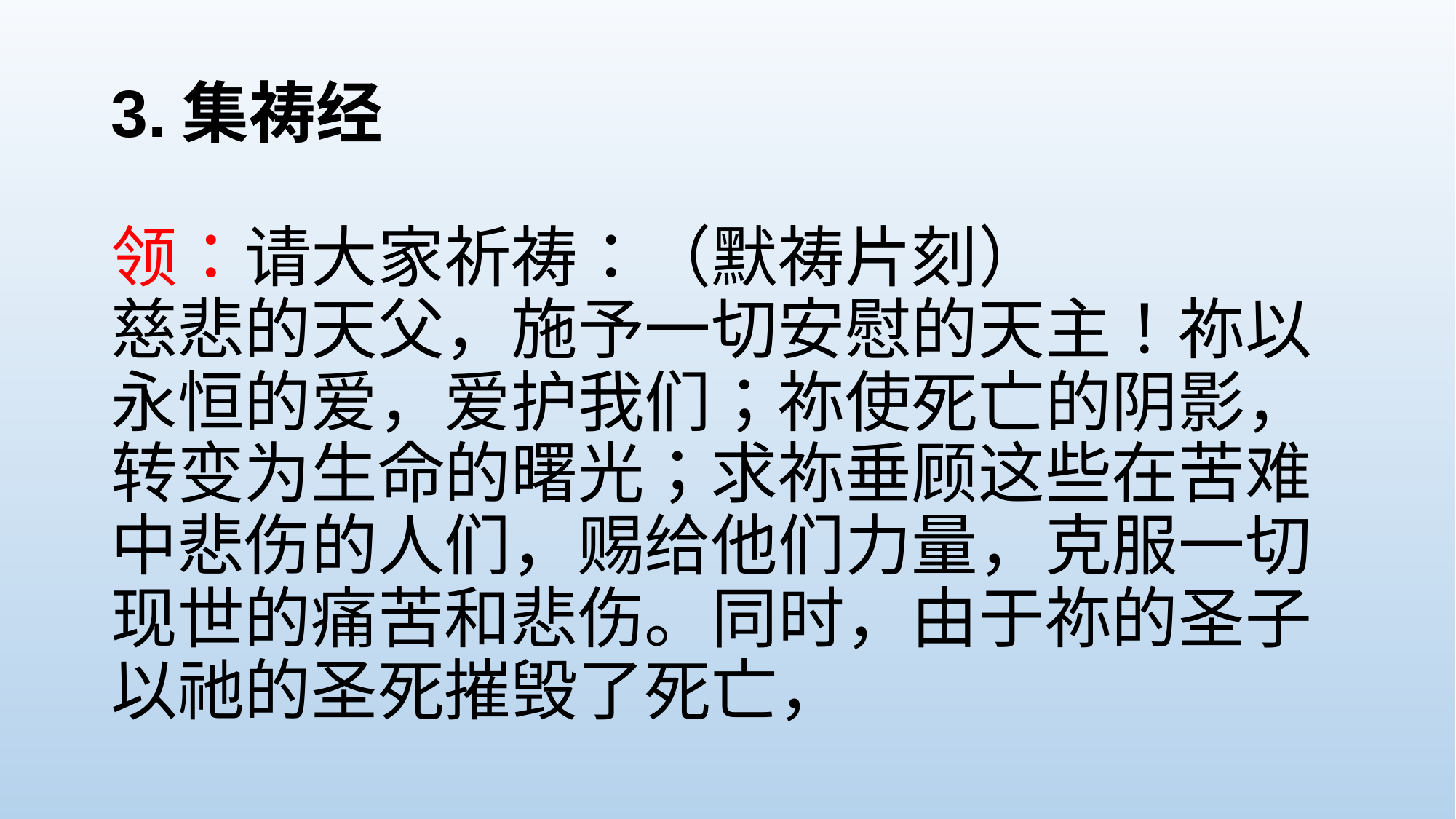

# 3.集祷经 领：请大家祈祷：（默祷片刻） 慈悲的天父，施予一切安慰的天主！祢以永恒的爱，爱护我们；祢使死亡的阴影，转变为生命的曙光；求祢垂顾这些在苦难中悲伤的人们，赐给他们力量，克服一切现世的痛苦和悲伤。同时，由于祢的圣子以祂的圣死摧毁了死亡，